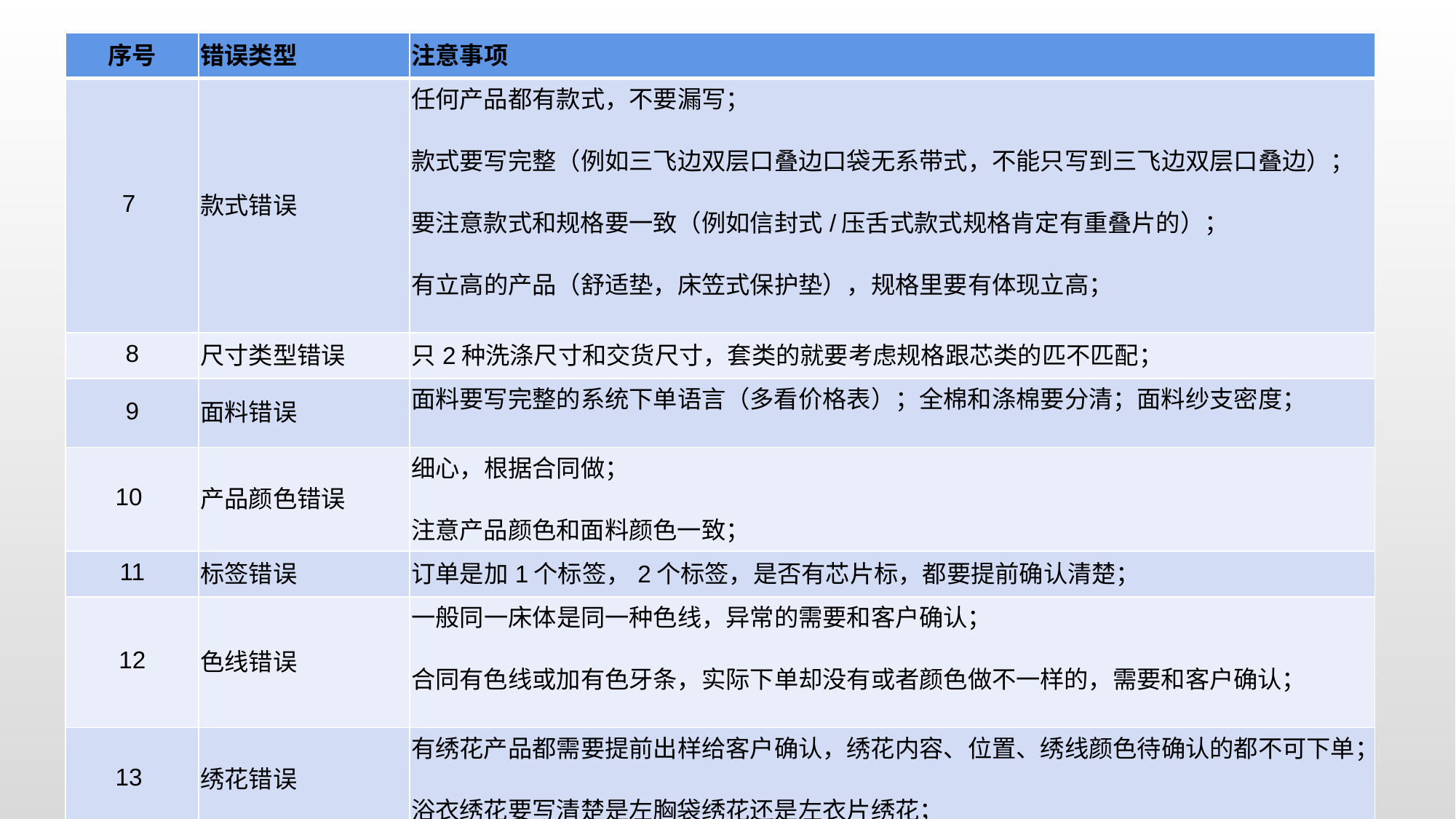

| 序号 | 错误类型 | 注意事项 |
| --- | --- | --- |
| 7 | 款式错误 | 任何产品都有款式，不要漏写； 款式要写完整（例如三飞边双层口叠边口袋无系带式，不能只写到三飞边双层口叠边）； 要注意款式和规格要一致（例如信封式/压舌式款式规格肯定有重叠片的）； 有立高的产品（舒适垫，床笠式保护垫），规格里要有体现立高； |
| 8 | 尺寸类型错误 | 只2种洗涤尺寸和交货尺寸，套类的就要考虑规格跟芯类的匹不匹配； |
| 9 | 面料错误 | 面料要写完整的系统下单语言（多看价格表）；全棉和涤棉要分清；面料纱支密度； |
| 10 | 产品颜色错误 | 细心，根据合同做； 注意产品颜色和面料颜色一致； |
| 11 | 标签错误 | 订单是加1个标签，2个标签，是否有芯片标，都要提前确认清楚； |
| 12 | 色线错误 | 一般同一床体是同一种色线，异常的需要和客户确认； 合同有色线或加有色牙条，实际下单却没有或者颜色做不一样的，需要和客户确认； |
| 13 | 绣花错误 | 有绣花产品都需要提前出样给客户确认，绣花内容、位置、绣线颜色待确认的都不可下单； 浴衣绣花要写清楚是左胸袋绣花还是左衣片绣花； |
58